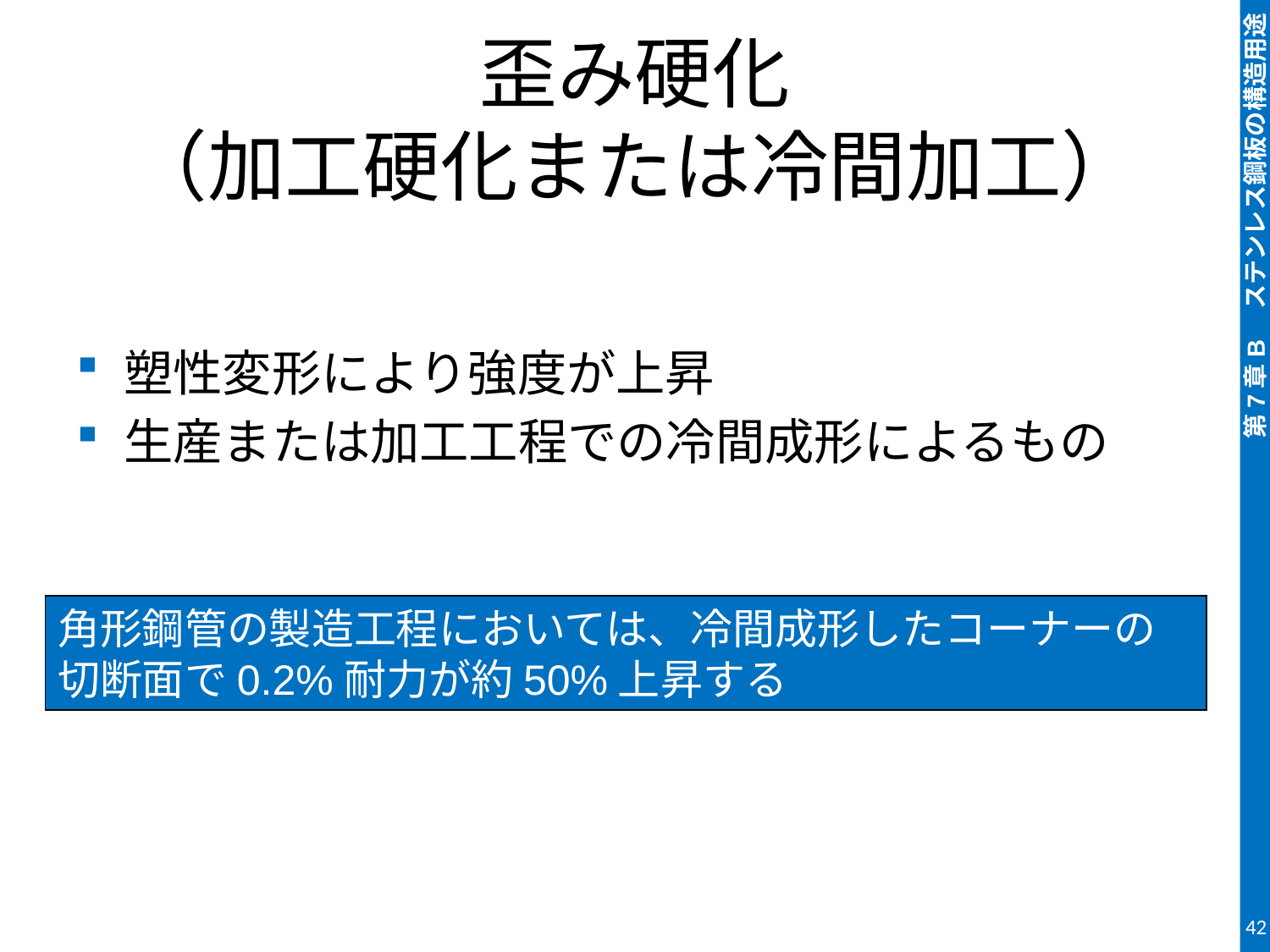

# 歪み硬化 （加工硬化または冷間加工）
塑性変形により強度が上昇
生産または加工工程での冷間成形によるもの
角形鋼管の製造工程においては、冷間成形したコーナーの切断面で0.2%耐力が約50%上昇する
42